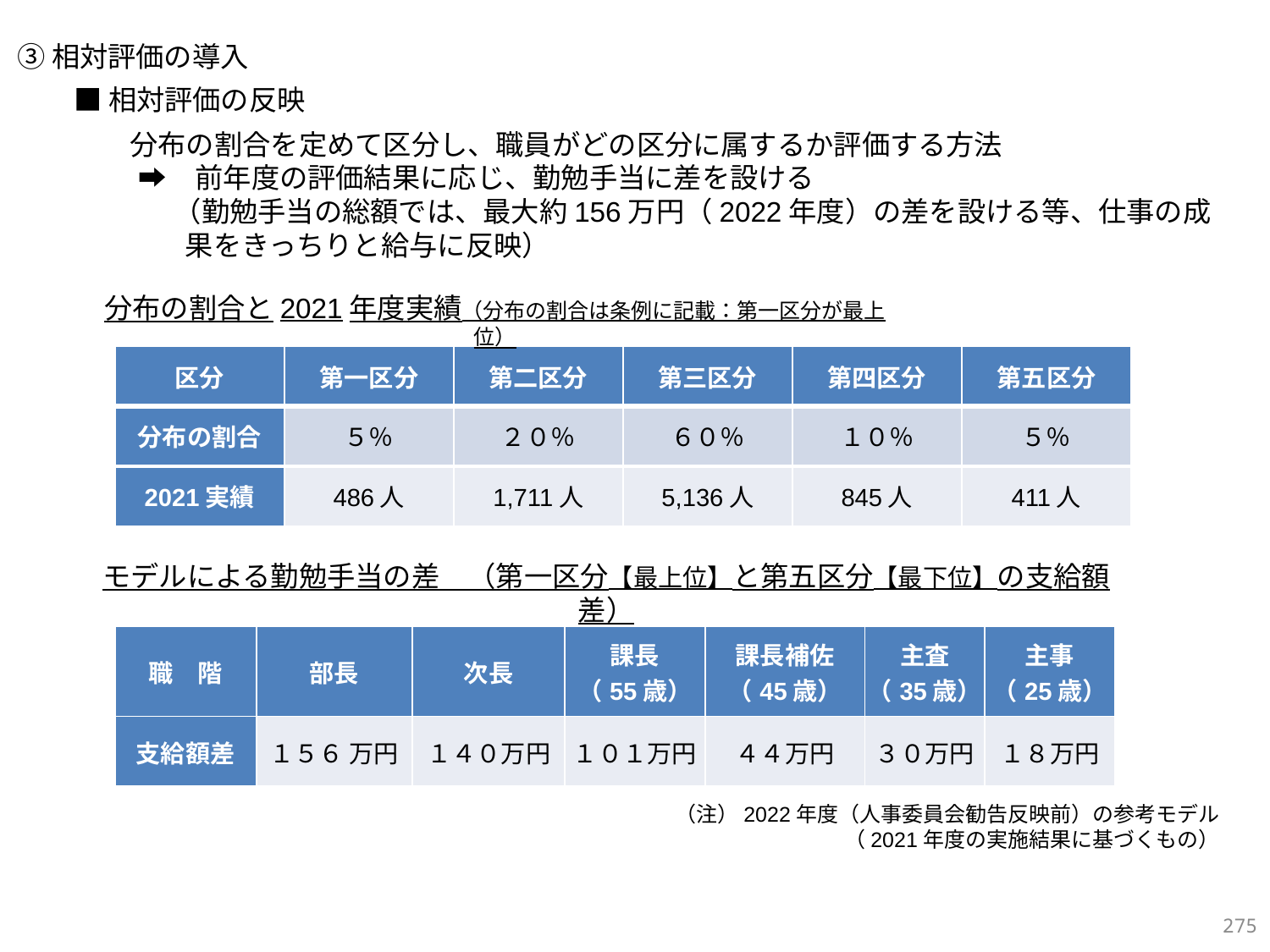

③相対評価の導入
■相対評価の反映
　　分布の割合を定めて区分し、職員がどの区分に属するか評価する方法
　➡　前年度の評価結果に応じ、勤勉手当に差を設ける
（勤勉手当の総額では、最大約156万円（2022年度）の差を設ける等、仕事の成果をきっちりと給与に反映）
分布の割合と2021年度実績（分布の割合は条例に記載：第一区分が最上位）
| 区分 | 第一区分 | 第二区分 | 第三区分 | 第四区分 | 第五区分 |
| --- | --- | --- | --- | --- | --- |
| 分布の割合 | ５％ | ２０％ | ６０％ | １０％ | ５％ |
| 2021実績 | 486人 | 1,711人 | 5,136人 | 845人 | 411人 |
モデルによる勤勉手当の差　（第一区分【最上位】と第五区分【最下位】の支給額差）
| 職　階 | 部長 | 次長 | 課長 （55歳） | 課長補佐 （45歳） | 主査 （35歳） | 主事 （25歳） |
| --- | --- | --- | --- | --- | --- | --- |
| 支給額差 | １５６ 万円 | １４０万円 | １０１万円 | ４４万円 | ３０万円 | １８万円 |
（注）2022年度（人事委員会勧告反映前）の参考モデル
　　（2021年度の実施結果に基づくもの）
275